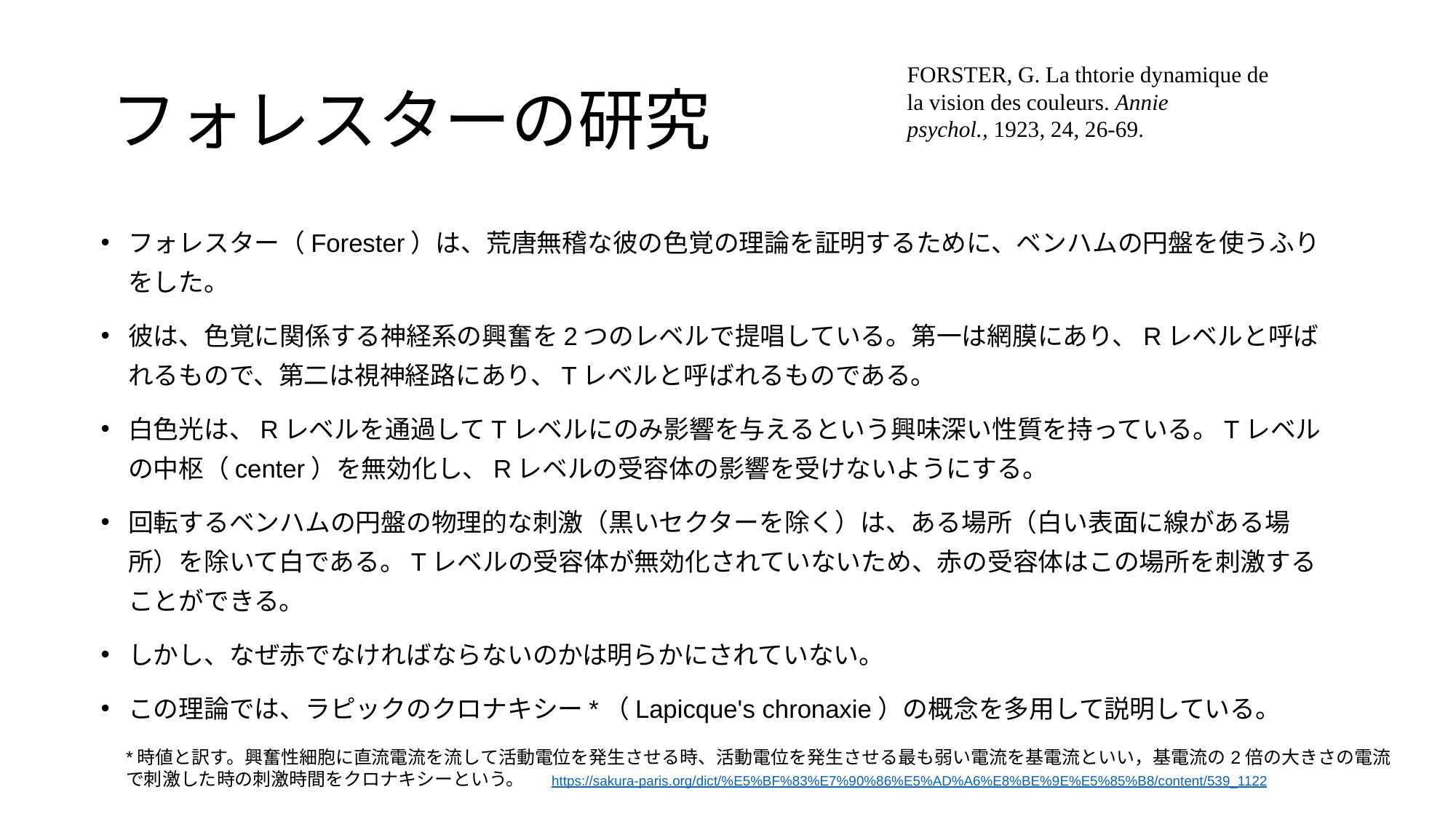

# フォレスターの研究
FORSTER, G. La thtorie dynamique de
la vision des couleurs. Annie
psychol., 1923, 24, 26-69.
フォレスター（Forester）は、荒唐無稽な彼の色覚の理論を証明するために、ベンハムの円盤を使うふりをした。
彼は、色覚に関係する神経系の興奮を2つのレベルで提唱している。第一は網膜にあり、Rレベルと呼ばれるもので、第二は視神経路にあり、Tレベルと呼ばれるものである。
白色光は、Rレベルを通過してTレベルにのみ影響を与えるという興味深い性質を持っている。Tレベルの中枢（center）を無効化し、Rレベルの受容体の影響を受けないようにする。
回転するベンハムの円盤の物理的な刺激（黒いセクターを除く）は、ある場所（白い表面に線がある場所）を除いて白である。Tレベルの受容体が無効化されていないため、赤の受容体はこの場所を刺激することができる。
しかし、なぜ赤でなければならないのかは明らかにされていない。
この理論では、ラピックのクロナキシー*（Lapicque's chronaxie）の概念を多用して説明している。
*時値と訳す。興奮性細胞に直流電流を流して活動電位を発生させる時、活動電位を発生させる最も弱い電流を基電流といい，基電流の2倍の大きさの電流で刺激した時の刺激時間をクロナキシーという。　 https://sakura-paris.org/dict/%E5%BF%83%E7%90%86%E5%AD%A6%E8%BE%9E%E5%85%B8/content/539_1122